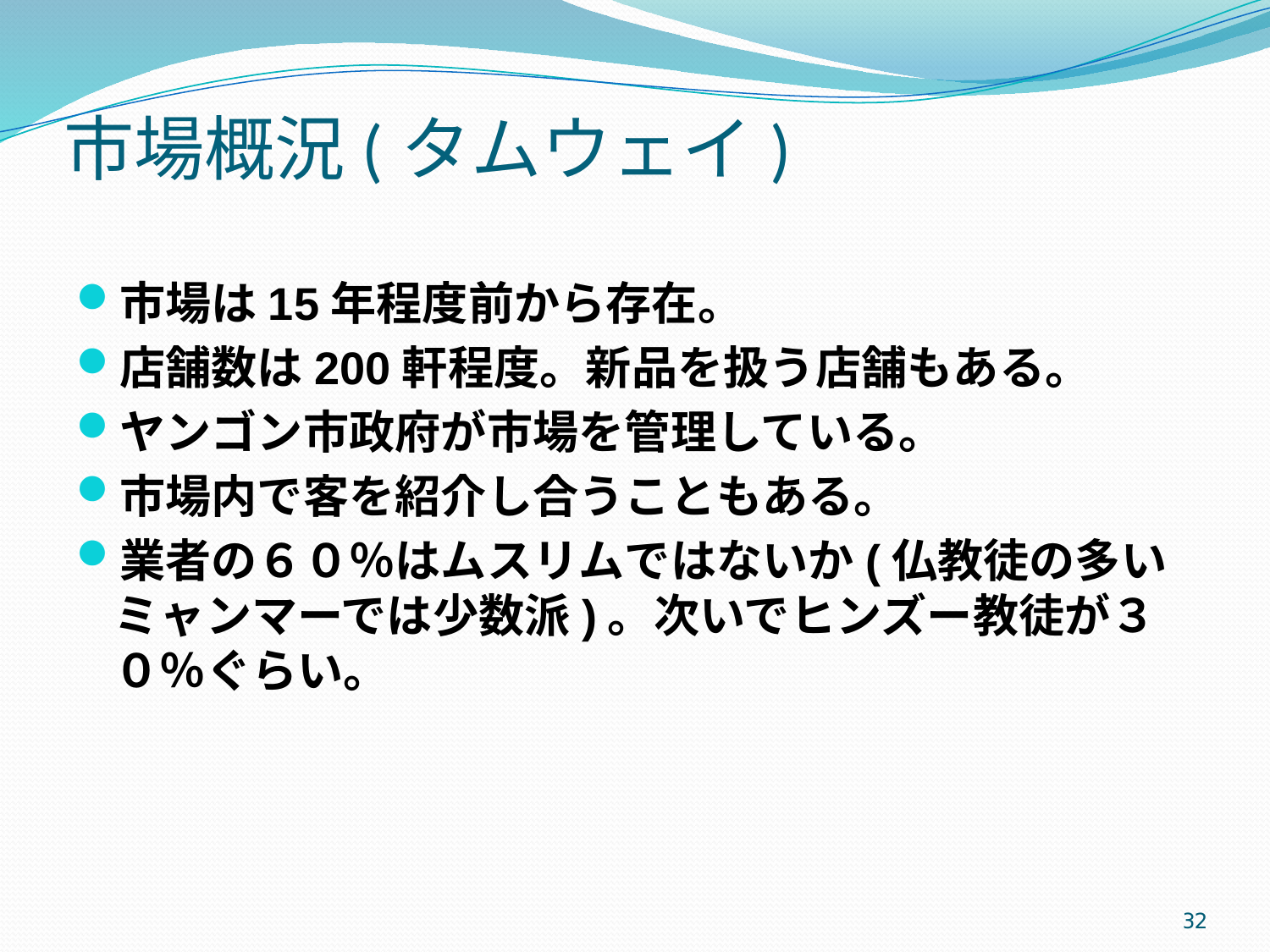

市場概況(タムウェイ)
市場は15年程度前から存在。
店舗数は200軒程度。新品を扱う店舗もある。
ヤンゴン市政府が市場を管理している。
市場内で客を紹介し合うこともある。
業者の６０％はムスリムではないか(仏教徒の多いミャンマーでは少数派)。次いでヒンズー教徒が３０％ぐらい。
32